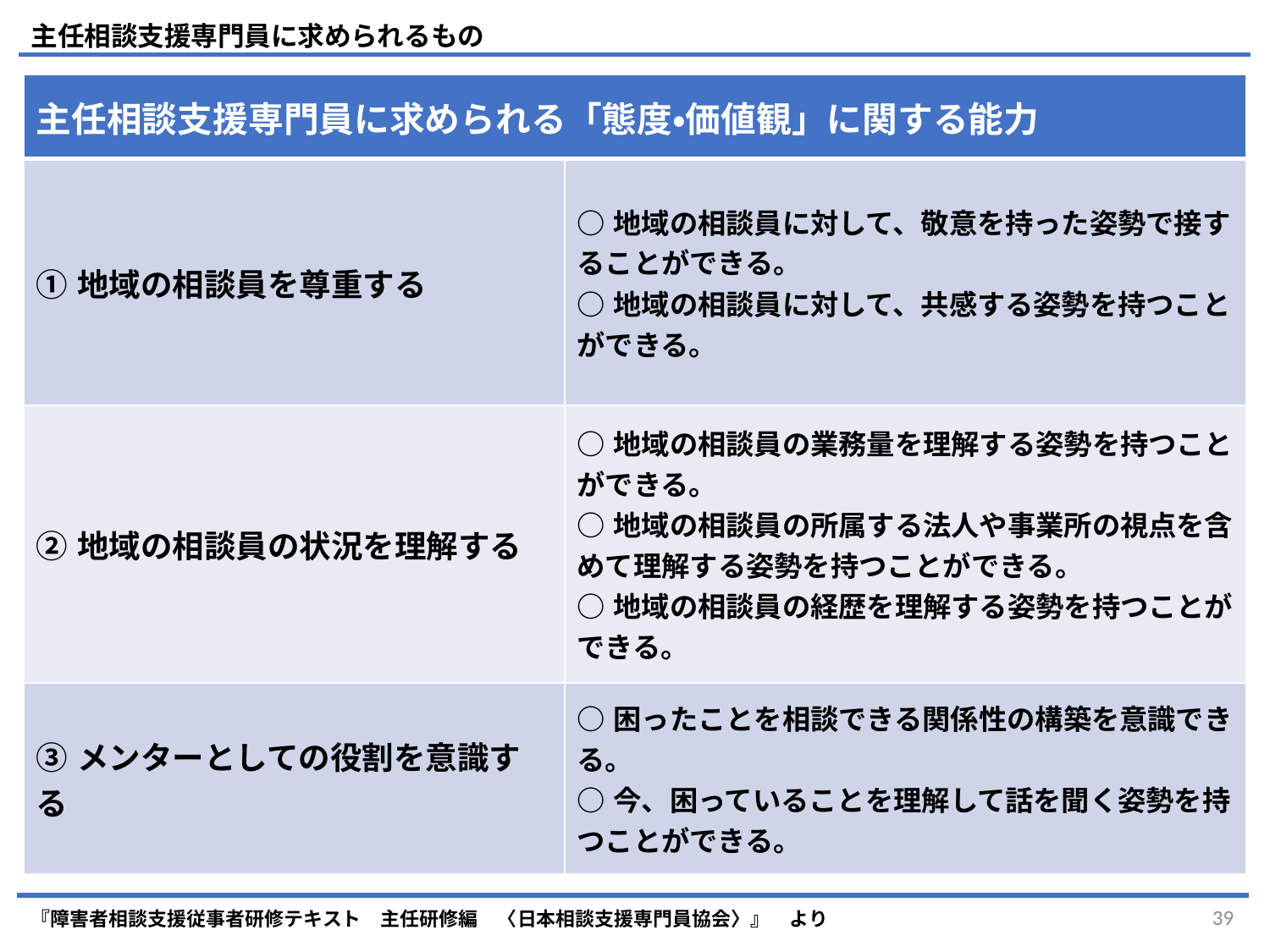

主任相談支援専門員に求められるもの
| 主任相談支援専門員に求められる「態度・価値観」に関する能力 |  |
| --- | --- |
| ①地域の相談員を尊重する | ○地域の相談員に対して、敬意を持った姿勢で接することができる。 ○地域の相談員に対して、共感する姿勢を持つことができる。 |
| ②地域の相談員の状況を理解する | ○地域の相談員の業務量を理解する姿勢を持つことができる。 ○地域の相談員の所属する法人や事業所の視点を含めて理解する姿勢を持つことができる。 ○地域の相談員の経歴を理解する姿勢を持つことができる。 |
| ③メンターとしての役割を意識する | ○困ったことを相談できる関係性の構築を意識できる。 ○今、困っていることを理解して話を聞く姿勢を持つことができる。 |
『障害者相談支援従事者研修テキスト　主任研修編　〈日本相談支援専門員協会〉』　より
39